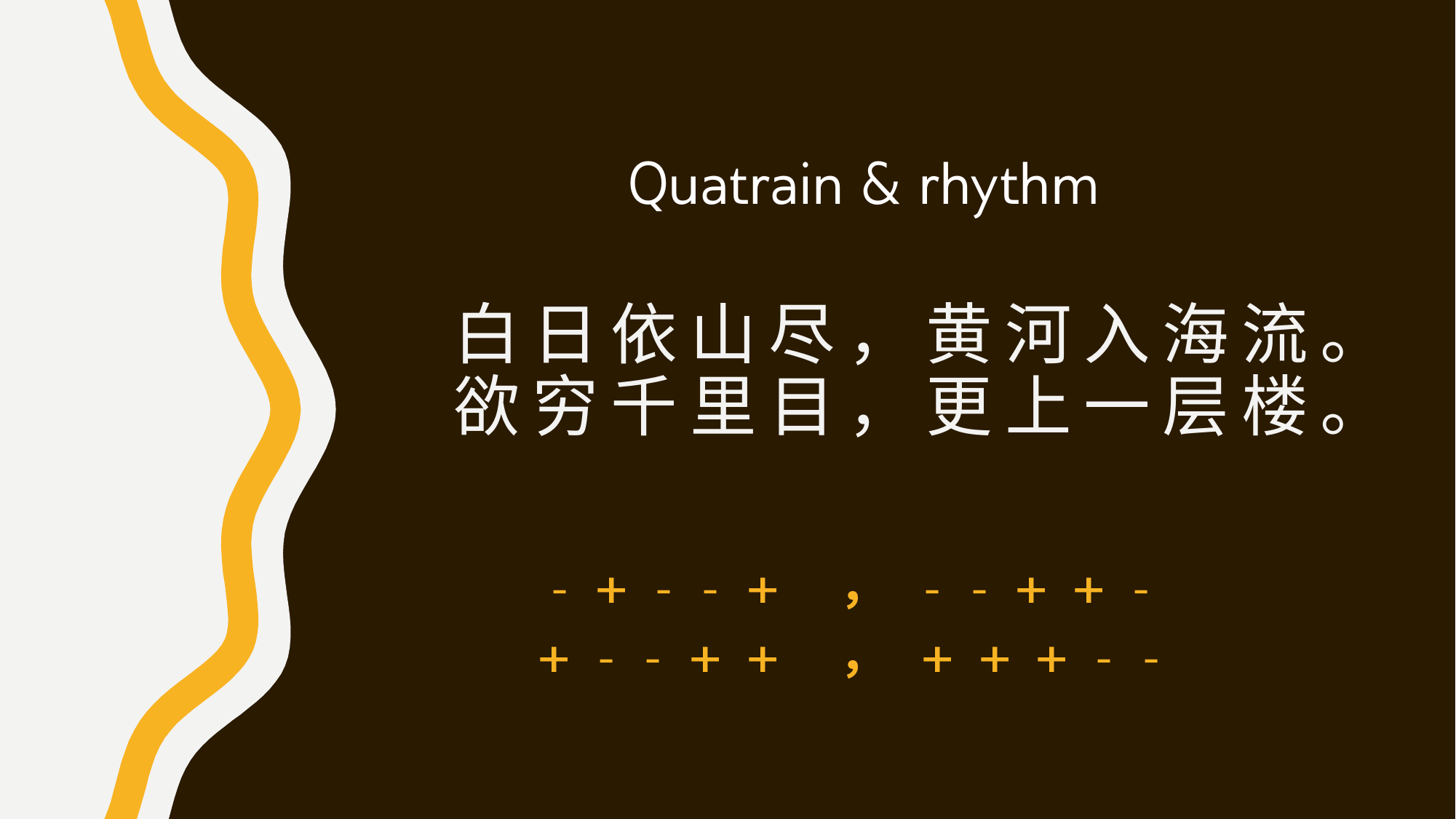

Quatrain & rhythm
# 白日依山尽，黄河入海流。 欲穷千里目，更上一层楼。
- + - - +  ， - - + + -
+ - - + +  ， + + + - -